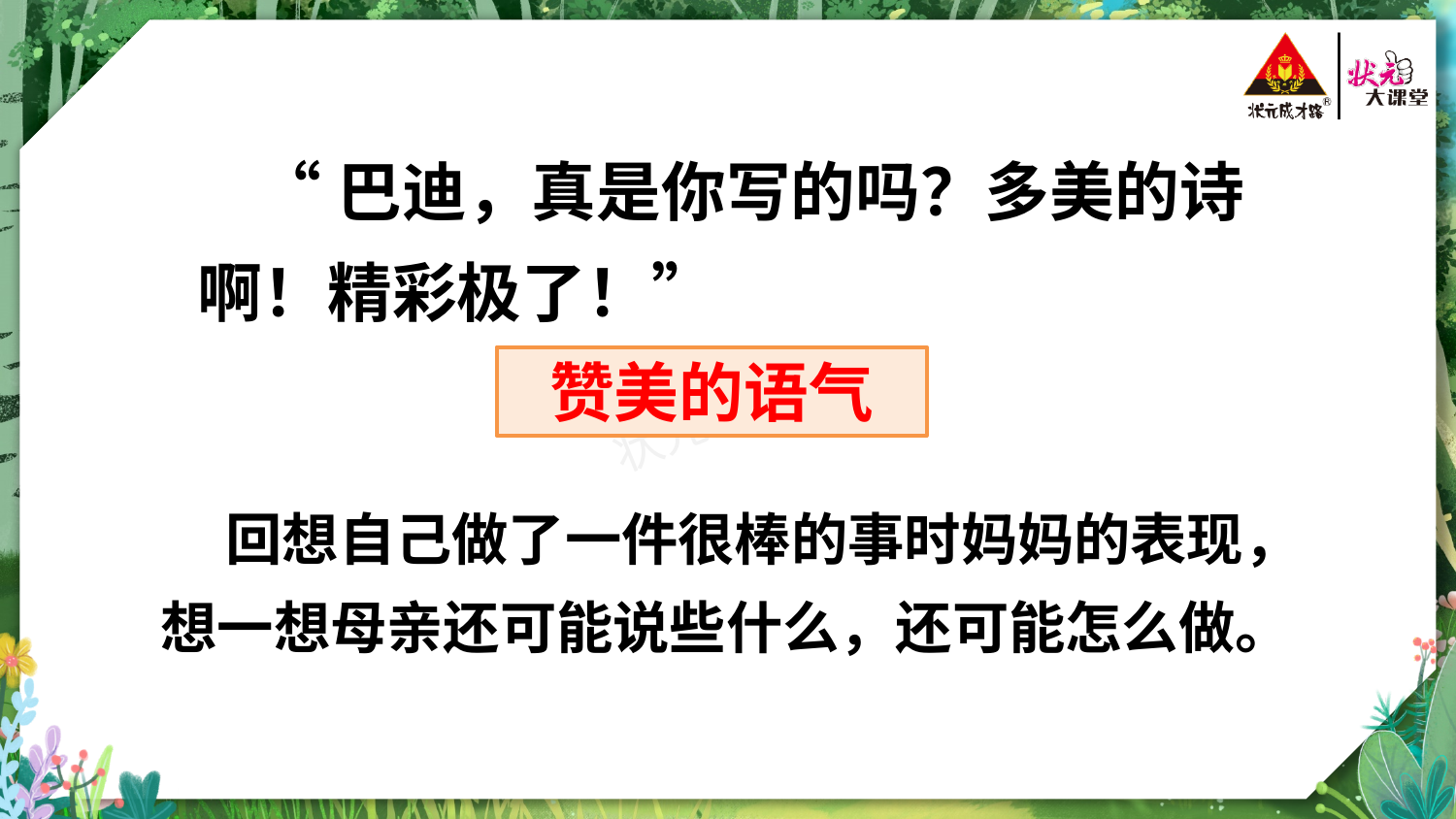

“巴迪，真是你写的吗？多美的诗啊！精彩极了！”
赞美的语气
    回想自己做了一件很棒的事时妈妈的表现，想一想母亲还可能说些什么，还可能怎么做。